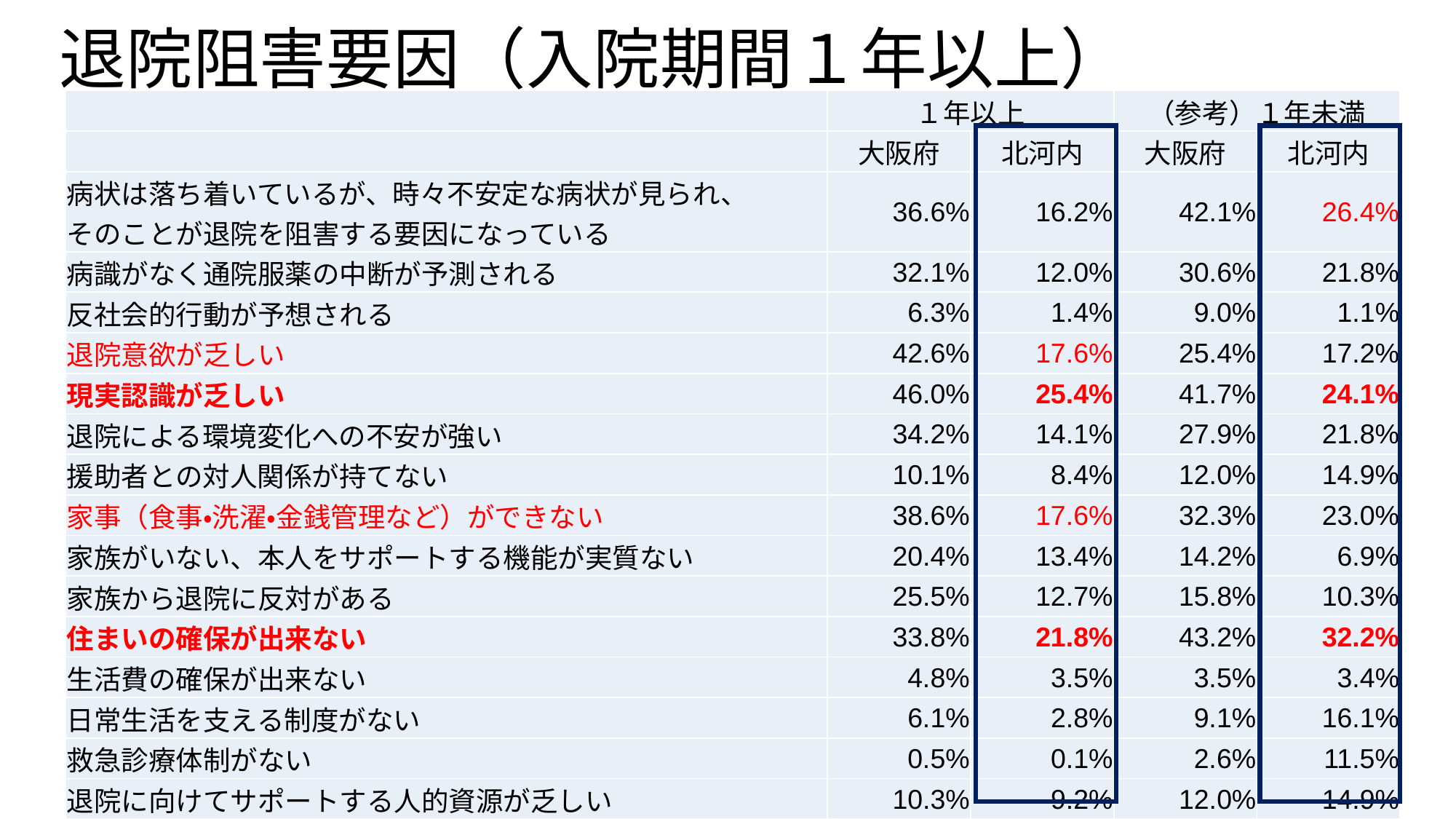

# 退院阻害要因（入院期間１年以上）
|  | １年以上 |  | （参考）１年未満 |  |
| --- | --- | --- | --- | --- |
|  | 大阪府 | 北河内 | 大阪府 | 北河内 |
| 病状は落ち着いているが、時々不安定な病状が見られ、 そのことが退院を阻害する要因になっている | 36.6% | 16.2% | 42.1% | 26.4% |
| 病識がなく通院服薬の中断が予測される | 32.1% | 12.0% | 30.6% | 21.8% |
| 反社会的行動が予想される | 6.3% | 1.4% | 9.0% | 1.1% |
| 退院意欲が乏しい | 42.6% | 17.6% | 25.4% | 17.2% |
| 現実認識が乏しい | 46.0% | 25.4% | 41.7% | 24.1% |
| 退院による環境変化への不安が強い | 34.2% | 14.1% | 27.9% | 21.8% |
| 援助者との対人関係が持てない | 10.1% | 8.4% | 12.0% | 14.9% |
| 家事（食事・洗濯・金銭管理など）ができない | 38.6% | 17.6% | 32.3% | 23.0% |
| 家族がいない、本人をサポートする機能が実質ない | 20.4% | 13.4% | 14.2% | 6.9% |
| 家族から退院に反対がある | 25.5% | 12.7% | 15.8% | 10.3% |
| 住まいの確保が出来ない | 33.8% | 21.8% | 43.2% | 32.2% |
| 生活費の確保が出来ない | 4.8% | 3.5% | 3.5% | 3.4% |
| 日常生活を支える制度がない | 6.1% | 2.8% | 9.1% | 16.1% |
| 救急診療体制がない | 0.5% | 0.1% | 2.6% | 11.5% |
| 退院に向けてサポートする人的資源が乏しい | 10.3% | 9.2% | 12.0% | 14.9% |
| 退院後サポート・マネジメントする人的資源が乏しい | 11.1% | 9.2% | 15.8% | 21.8% |
| 住所地と入院先の距離があり支援体制をとりにくい | 2.3% | 0.0% | 2.1% | 0.0% |
| その他の退院阻害要因がある | 7.2% | 5.6% | 7.8% | 5.7% |